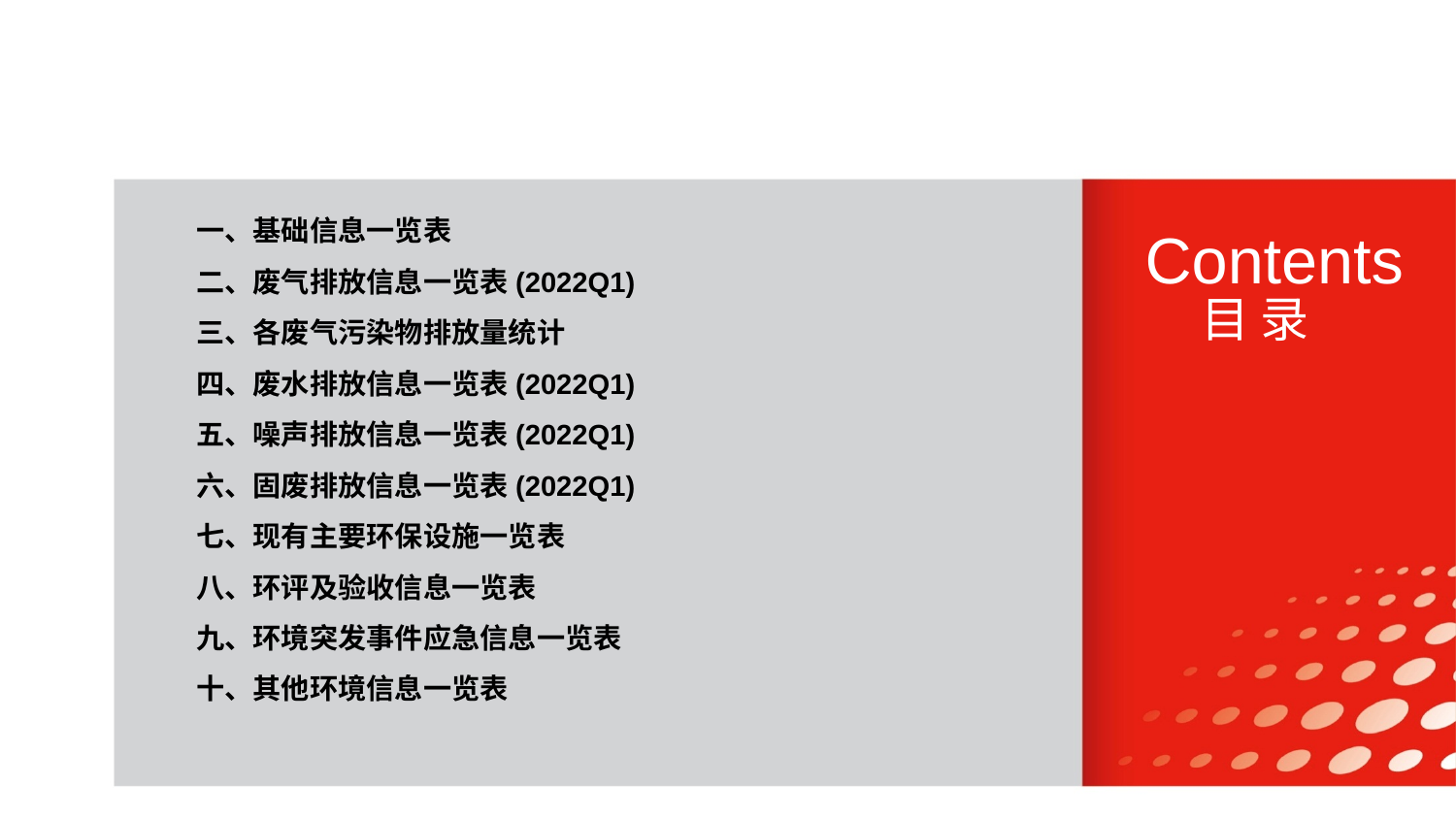

一、基础信息一览表
二、废气排放信息一览表(2022Q1)
三、各废气污染物排放量统计
四、废水排放信息一览表(2022Q1)
五、噪声排放信息一览表(2022Q1)
六、固废排放信息一览表(2022Q1)
七、现有主要环保设施一览表
八、环评及验收信息一览表
九、环境突发事件应急信息一览表
十、其他环境信息一览表
Contents
目 录